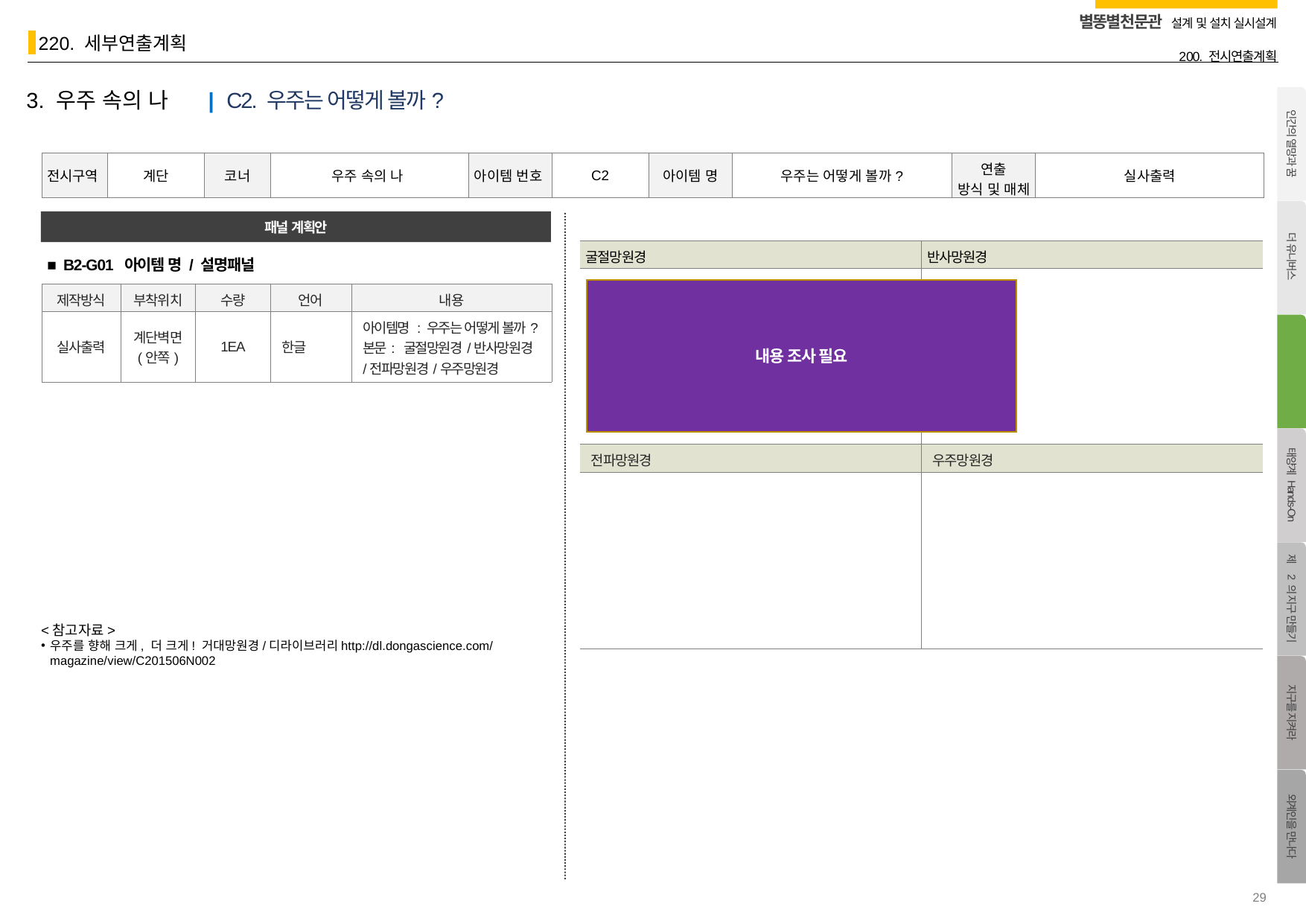

3. 우주 속의 나
|  C2. 우주는 어떻게 볼까?
| 전시구역 | 계단 | 코너 | 우주 속의 나 | 아이템 번호 | C2 | 아이템 명 | 우주는 어떻게 볼까? | 연출 방식 및 매체 | 실사출력 |
| --- | --- | --- | --- | --- | --- | --- | --- | --- | --- |
패널  계획안
| 굴절망원경 | 반사망원경 |
| --- | --- |
|  |  |
| 전파망원경 | 우주망원경 |
|  |  |
■  B2-G01  아이템 명 / 설명패널
내용 조사 필요
| 제작방식 | 부착위치 | 수량 | 언어 | 내용 |
| --- | --- | --- | --- | --- |
| 실사출력 | 계단벽면 (안쪽) | 1EA | 한글 | 아이템명 : 우주는 어떻게 볼까? 본문: 굴절망원경/반사망원경/전파망원경/우주망원경 |
<참고자료>
우주를 향해 크게, 더 크게! 거대망원경/디라이브러리http://dl.dongascience.com/magazine/view/C201506N002
29